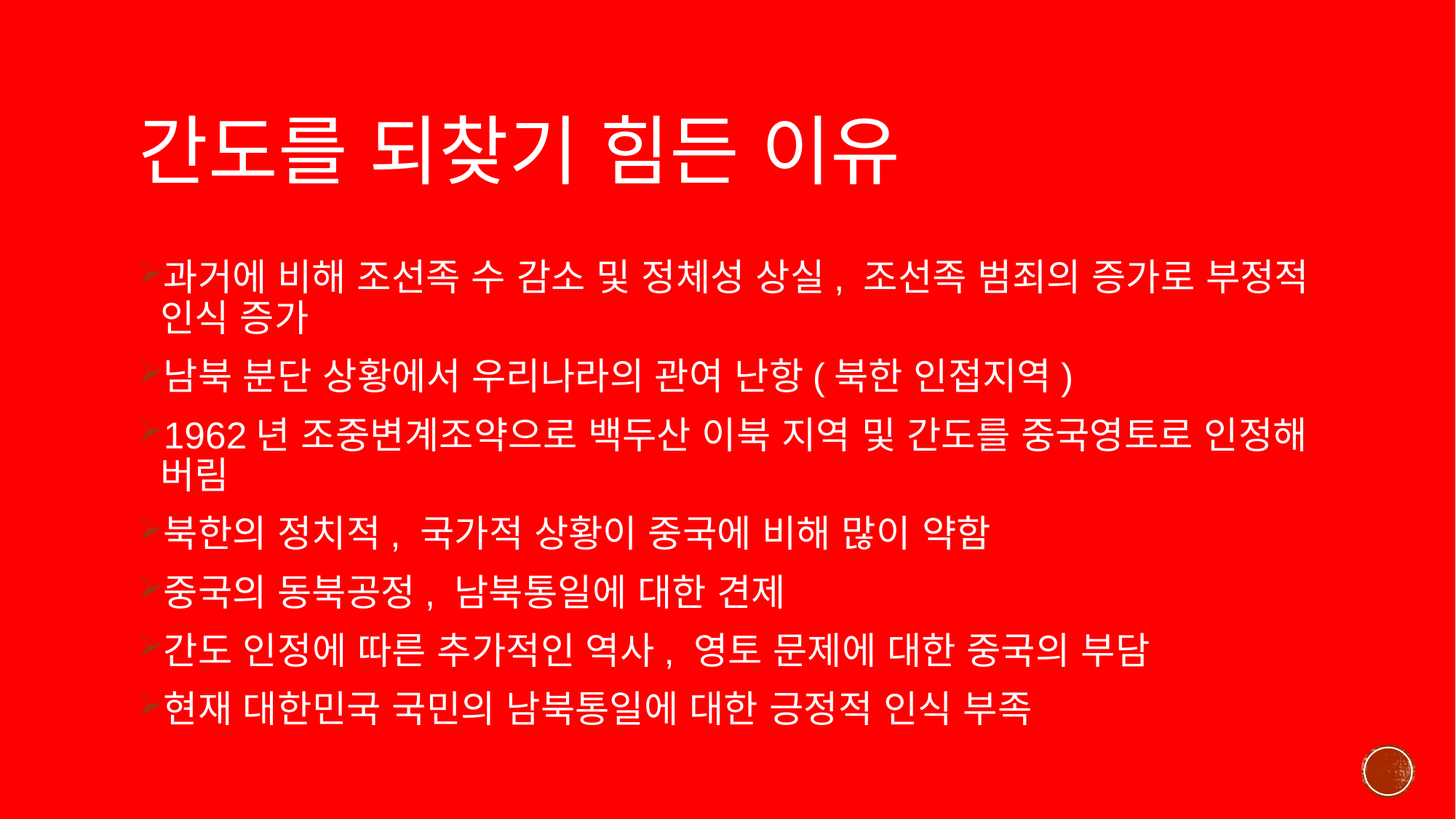

# 간도를 되찾기 힘든 이유
과거에 비해 조선족 수 감소 및 정체성 상실, 조선족 범죄의 증가로 부정적 인식 증가
남북 분단 상황에서 우리나라의 관여 난항(북한 인접지역)
1962년 조중변계조약으로 백두산 이북 지역 및 간도를 중국영토로 인정해 버림
북한의 정치적, 국가적 상황이 중국에 비해 많이 약함
중국의 동북공정, 남북통일에 대한 견제
간도 인정에 따른 추가적인 역사, 영토 문제에 대한 중국의 부담
현재 대한민국 국민의 남북통일에 대한 긍정적 인식 부족